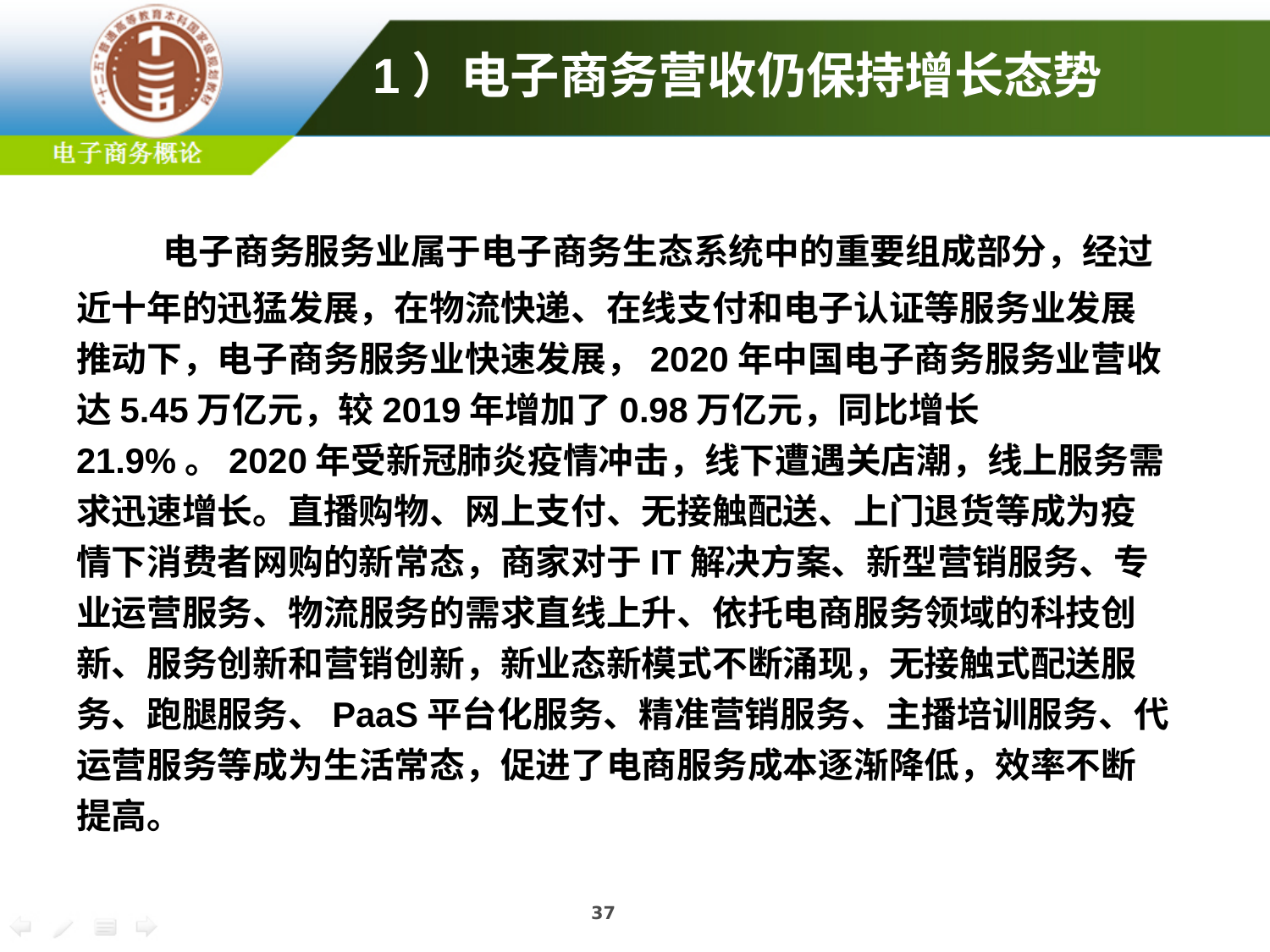

1）电子商务营收仍保持增长态势
     电子商务服务业属于电子商务生态系统中的重要组成部分，经过近十年的迅猛发展，在物流快递、在线支付和电子认证等服务业发展推动下，电子商务服务业快速发展，2020年中国电子商务服务业营收达5.45万亿元，较2019年增加了0.98万亿元，同比增长21.9%。2020年受新冠肺炎疫情冲击，线下遭遇关店潮，线上服务需求迅速增长。直播购物、网上支付、无接触配送、上门退货等成为疫情下消费者网购的新常态，商家对于IT解决方案、新型营销服务、专业运营服务、物流服务的需求直线上升、依托电商服务领域的科技创新、服务创新和营销创新，新业态新模式不断涌现，无接触式配送服务、跑腿服务、PaaS平台化服务、精准营销服务、主播培训服务、代运营服务等成为生活常态，促进了电商服务成本逐渐降低，效率不断提高。

37